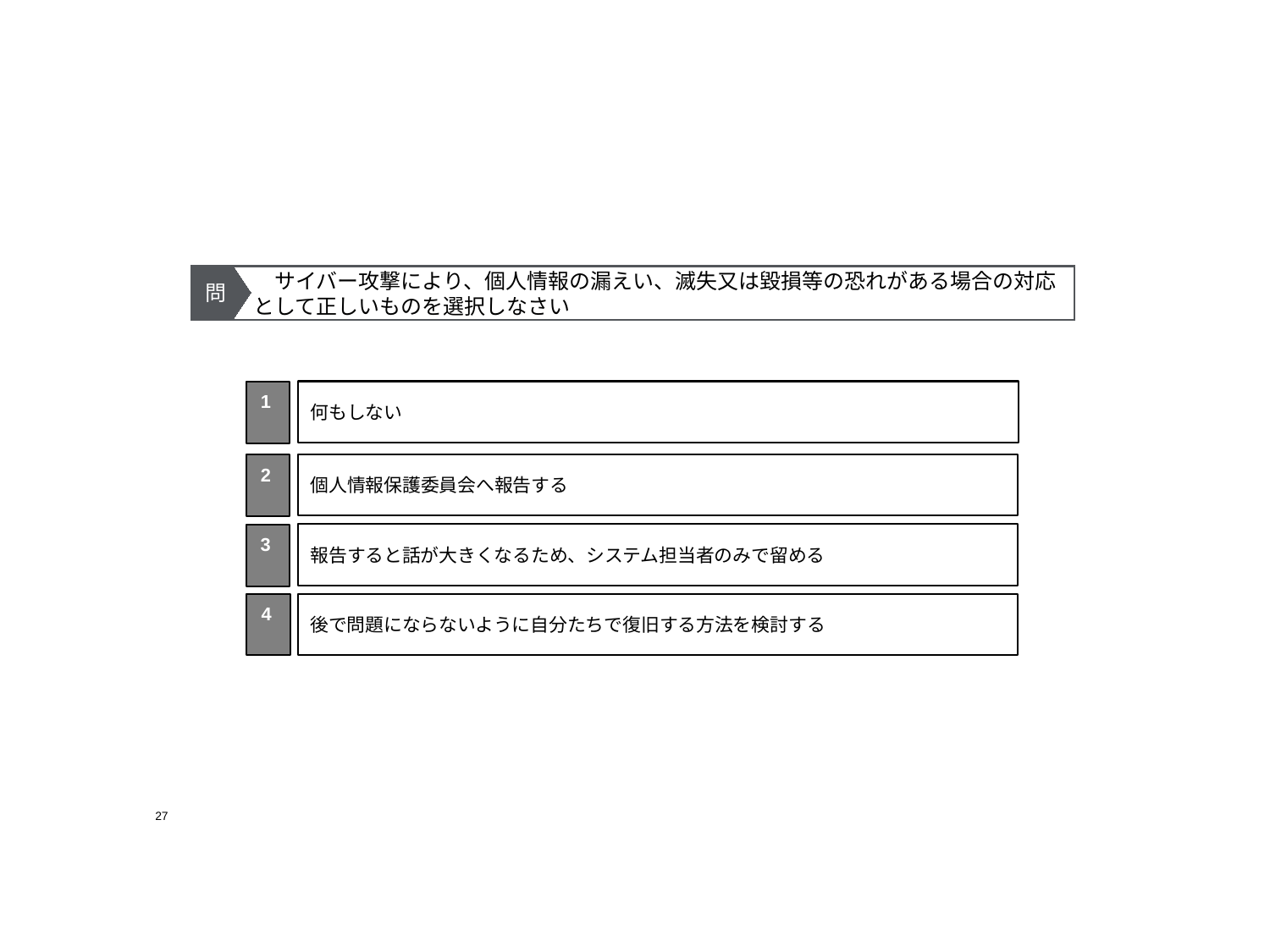

問
　サイバー攻撃により、個人情報の漏えい、滅失又は毀損等の恐れがある場合の対応として正しいものを選択しなさい
何もしない
1
個人情報保護委員会へ報告する
2
報告すると話が大きくなるため、システム担当者のみで留める
3
4
後で問題にならないように自分たちで復旧する方法を検討する
27